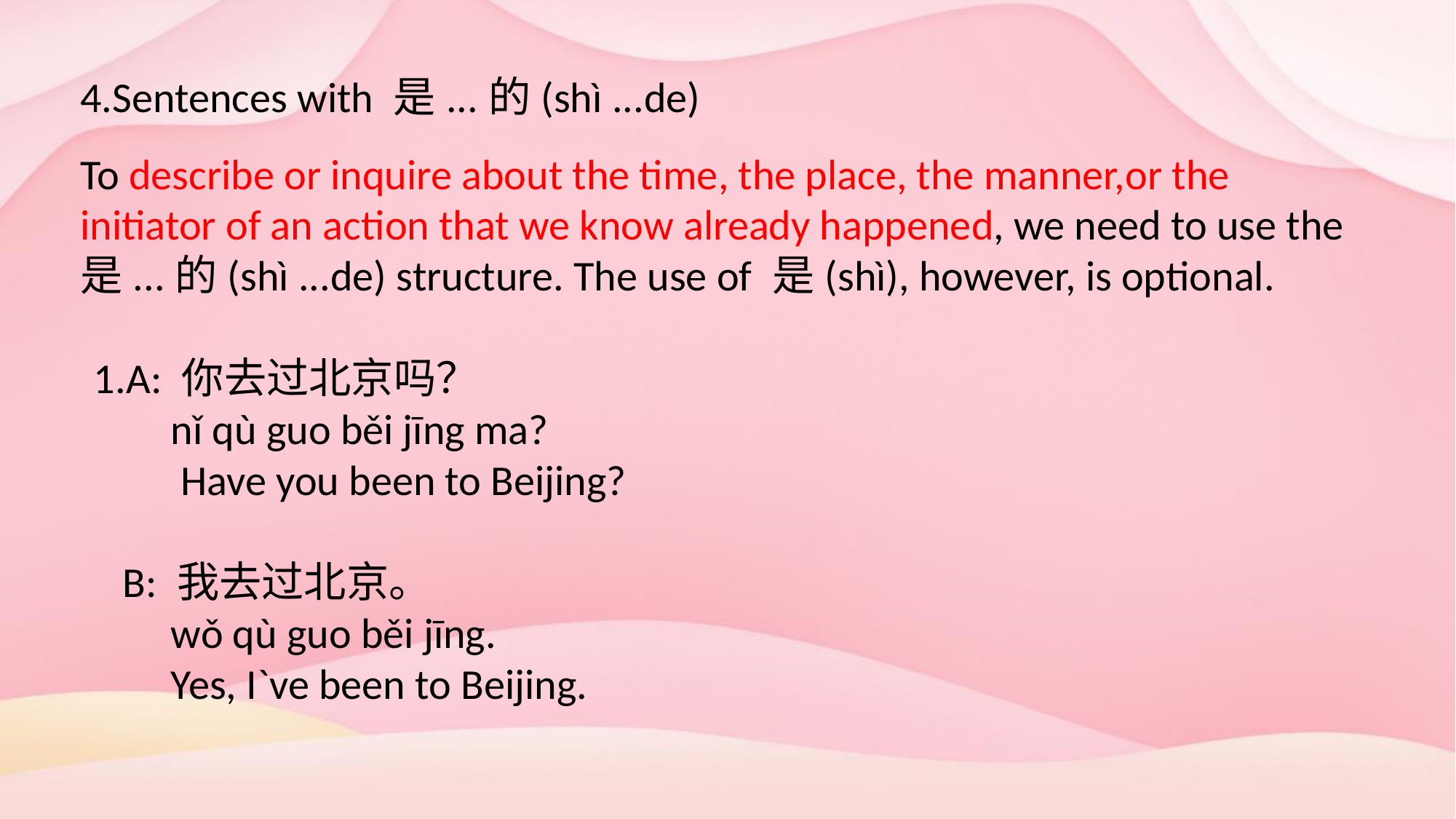

4.Sentences with 是...的(shì ...de)
To describe or inquire about the time, the place, the manner,or the initiator of an action that we know already happened, we need to use the 是...的(shì ...de) structure. The use of 是(shì), however, is optional.
1.A: 你去过北京吗？
        nǐ qù guo běi jīng ma?
         Have you been to Beijing?

   B: 我去过北京。
        wǒ qù guo běi jīng.
        Yes, I`ve been to Beijing.